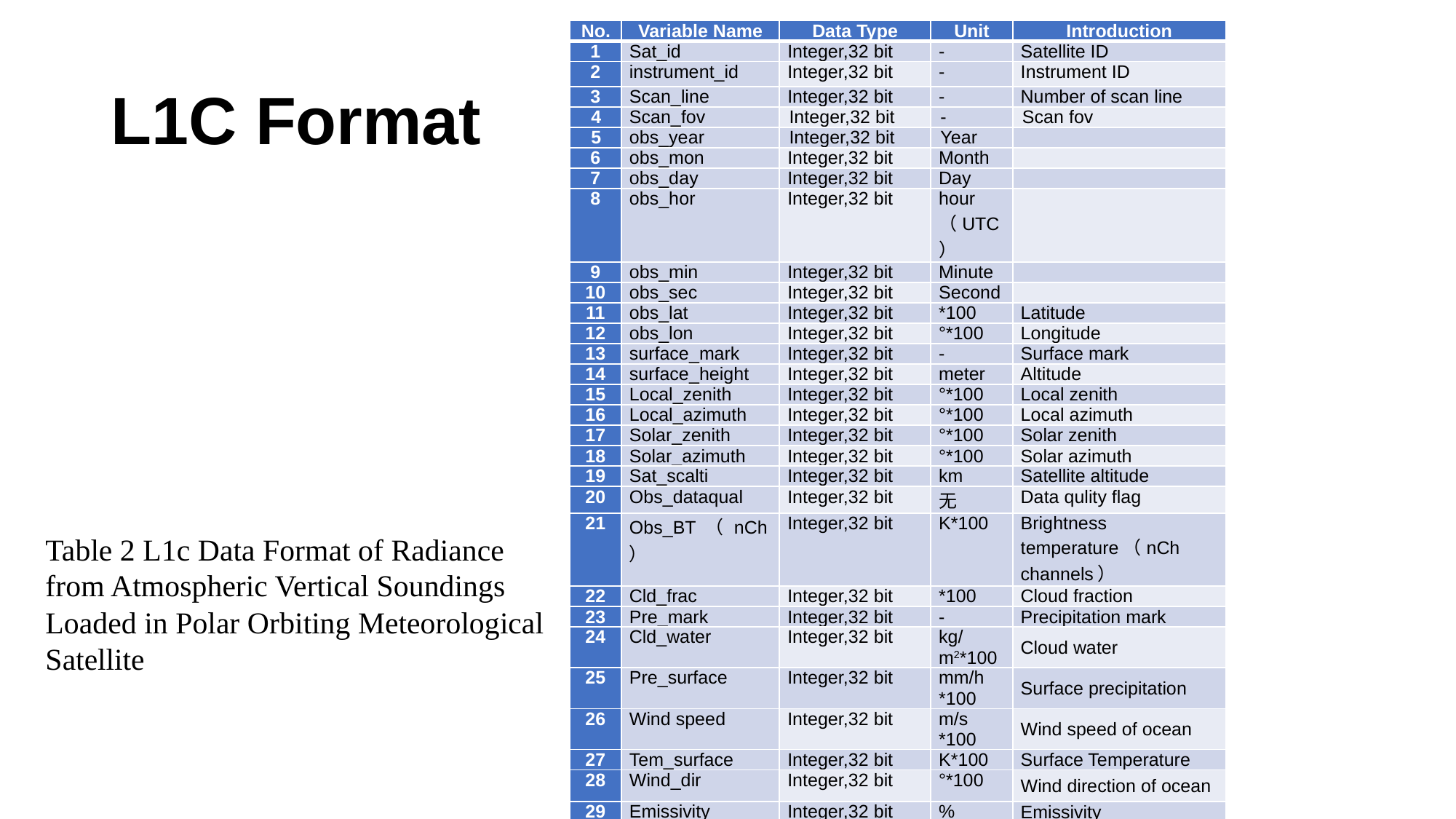

| No. | Variable Name | Data Type | Unit | Introduction |
| --- | --- | --- | --- | --- |
| 1 | Sat\_id | Integer,32 bit | - | Satellite ID |
| 2 | instrument\_id | Integer,32 bit | - | Instrument ID |
| 3 | Scan\_line | Integer,32 bit | - | Number of scan line |
| 4 | Scan\_fov | Integer,32 bit | - | Scan fov |
| 5 | obs\_year | Integer,32 bit | Year |  |
| 6 | obs\_mon | Integer,32 bit | Month |  |
| 7 | obs\_day | Integer,32 bit | Day |  |
| 8 | obs\_hor | Integer,32 bit | hour（UTC） |  |
| 9 | obs\_min | Integer,32 bit | Minute |  |
| 10 | obs\_sec | Integer,32 bit | Second |  |
| 11 | obs\_lat | Integer,32 bit | \*100 | Latitude |
| 12 | obs\_lon | Integer,32 bit | °\*100 | Longitude |
| 13 | surface\_mark | Integer,32 bit | - | Surface mark |
| 14 | surface\_height | Integer,32 bit | meter | Altitude |
| 15 | Local\_zenith | Integer,32 bit | °\*100 | Local zenith |
| 16 | Local\_azimuth | Integer,32 bit | °\*100 | Local azimuth |
| 17 | Solar\_zenith | Integer,32 bit | °\*100 | Solar zenith |
| 18 | Solar\_azimuth | Integer,32 bit | °\*100 | Solar azimuth |
| 19 | Sat\_scalti | Integer,32 bit | km | Satellite altitude |
| 20 | Obs\_dataqual | Integer,32 bit | 无 | Data qulity flag |
| 21 | Obs\_BT（nCh） | Integer,32 bit | K\*100 | Brightness temperature（nCh channels） |
| 22 | Cld\_frac | Integer,32 bit | \*100 | Cloud fraction |
| 23 | Pre\_mark | Integer,32 bit | - | Precipitation mark |
| 24 | Cld\_water | Integer,32 bit | kg/m2\*100 | Cloud water |
| 25 | Pre\_surface | Integer,32 bit | mm/h \*100 | Surface precipitation |
| 26 | Wind speed | Integer,32 bit | m/s \*100 | Wind speed of ocean |
| 27 | Tem\_surface | Integer,32 bit | K\*100 | Surface Temperature |
| 28 | Wind\_dir | Integer,32 bit | °\*100 | Wind direction of ocean |
| 29 | Emissivity | Integer,32 bit | % | Emissivity |
# L1C Format
Table 2 L1c Data Format of Radiance
from Atmospheric Vertical Soundings
Loaded in Polar Orbiting Meteorological Satellite